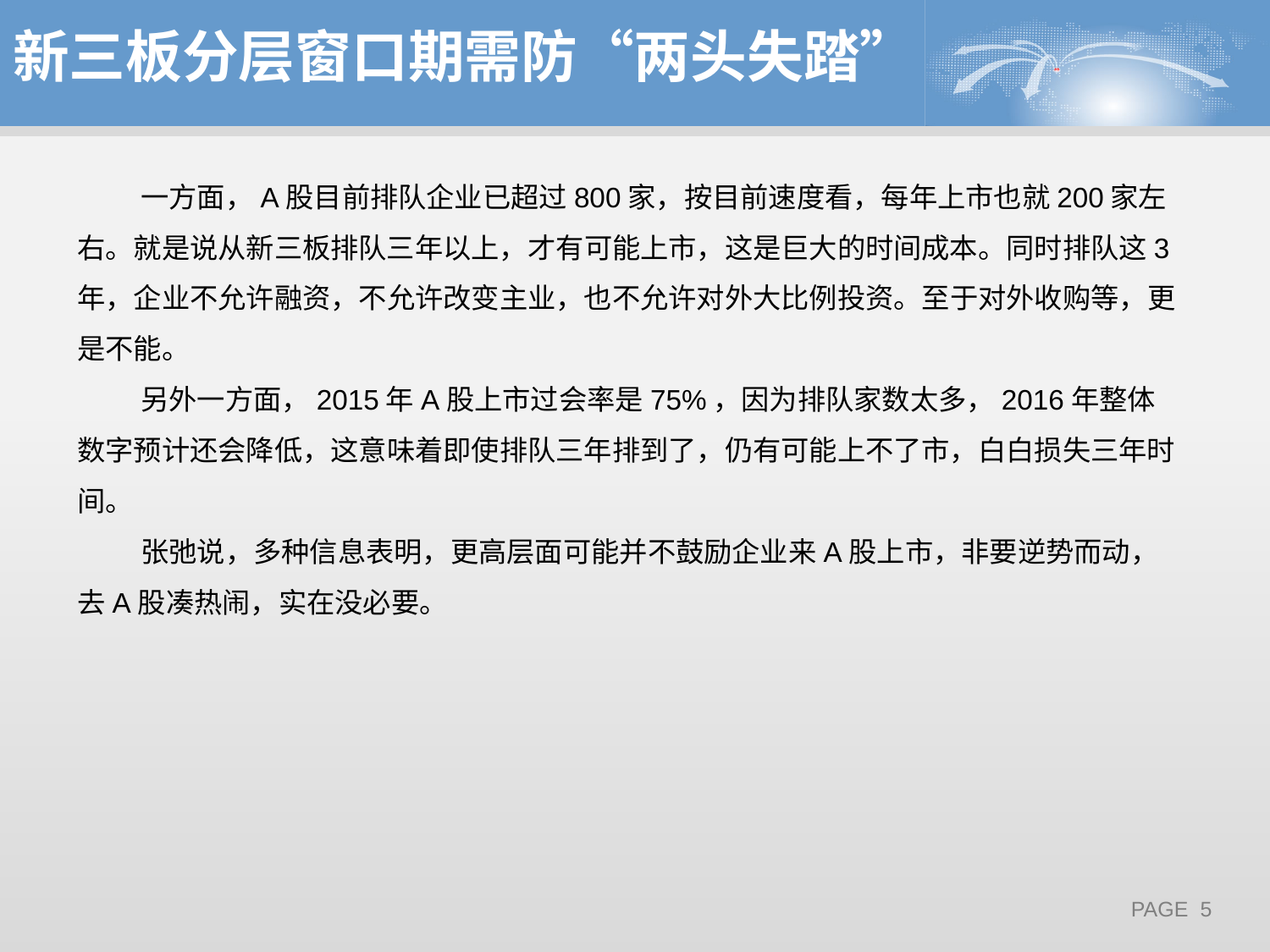

新三板分层窗口期需防“两头失踏”
一方面，A股目前排队企业已超过800家，按目前速度看，每年上市也就200家左右。就是说从新三板排队三年以上，才有可能上市，这是巨大的时间成本。同时排队这3年，企业不允许融资，不允许改变主业，也不允许对外大比例投资。至于对外收购等，更是不能。
另外一方面，2015年A股上市过会率是75%，因为排队家数太多，2016年整体数字预计还会降低，这意味着即使排队三年排到了，仍有可能上不了市，白白损失三年时间。
张弛说，多种信息表明，更高层面可能并不鼓励企业来A股上市，非要逆势而动，去A股凑热闹，实在没必要。